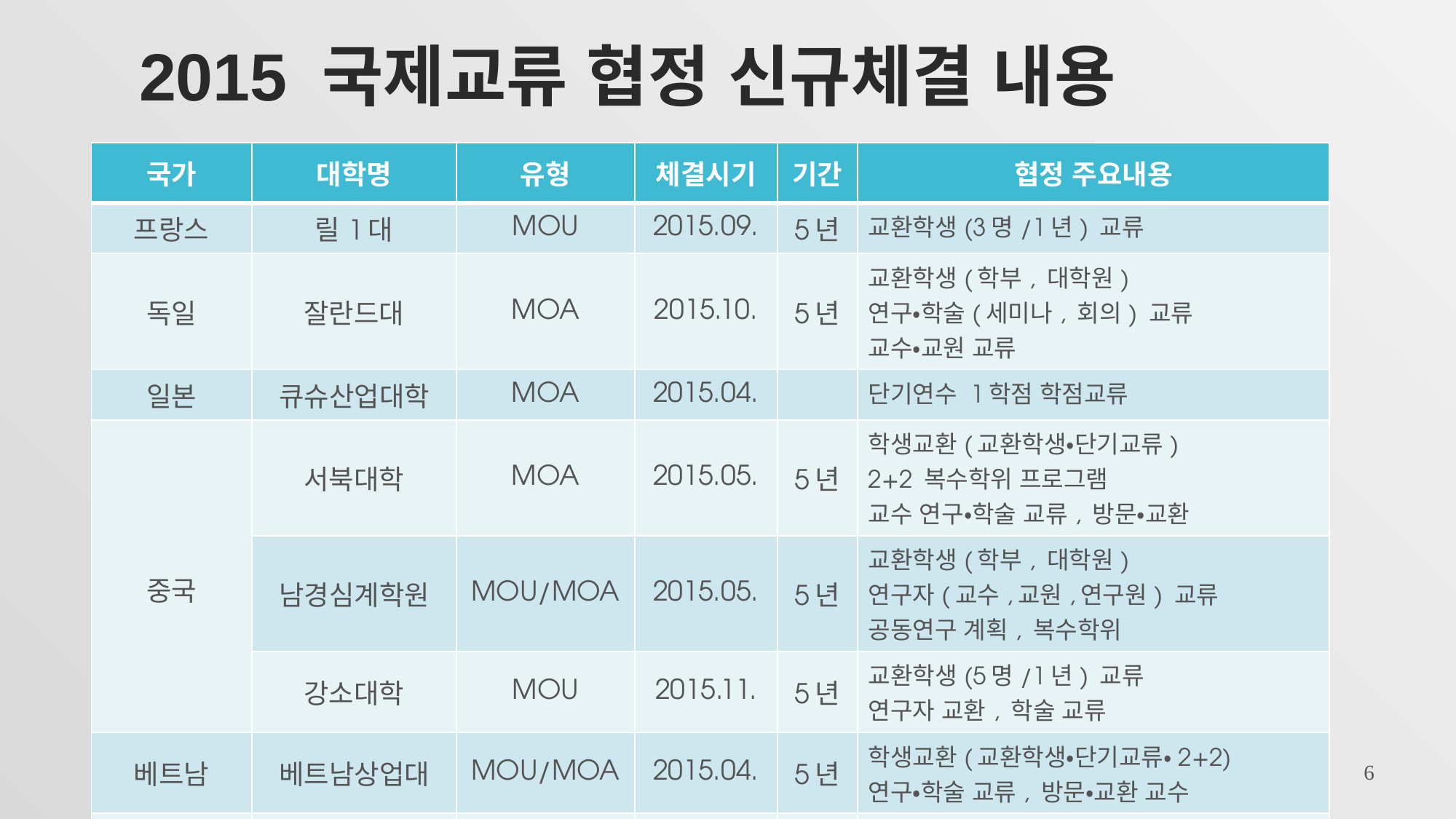

# 2015 국제교류 협정 신규체결 내용
| 국가 | 대학명 | 유형 | 체결시기 | 기간 | 협정 주요내용 |
| --- | --- | --- | --- | --- | --- |
| 프랑스 | 릴1대 | MOU | 2015.09. | 5년 | 교환학생(3명/1년) 교류 |
| 독일 | 잘란드대 | MOA | 2015.10. | 5년 | 교환학생(학부, 대학원) 연구•학술(세미나, 회의) 교류 교수•교원 교류 |
| 일본 | 큐슈산업대학 | MOA | 2015.04. |  | 단기연수 1학점 학점교류 |
| 중국 | 서북대학 | MOA | 2015.05. | 5년 | 학생교환(교환학생•단기교류) 2+2 복수학위 프로그램 교수 연구•학술 교류, 방문•교환 |
|  | 남경심계학원 | MOU/MOA | 2015.05. | 5년 | 교환학생(학부, 대학원) 연구자(교수,교원,연구원) 교류 공동연구 계획, 복수학위 |
|  | 강소대학 | MOU | 2015.11. | 5년 | 교환학생(5명/1년) 교류 연구자 교환, 학술 교류 |
| 베트남 | 베트남상업대 | MOU/MOA | 2015.04. | 5년 | 학생교환(교환학생•단기교류•2+2) 연구•학술 교류, 방문•교환 교수 |
| 말레이지아 | 사바대 | MOU | 2015.05. | 5년 | 학생교환(교환학생•단기교류•2+2) 연구•학술 교류, 방문•교환 교수 |
6